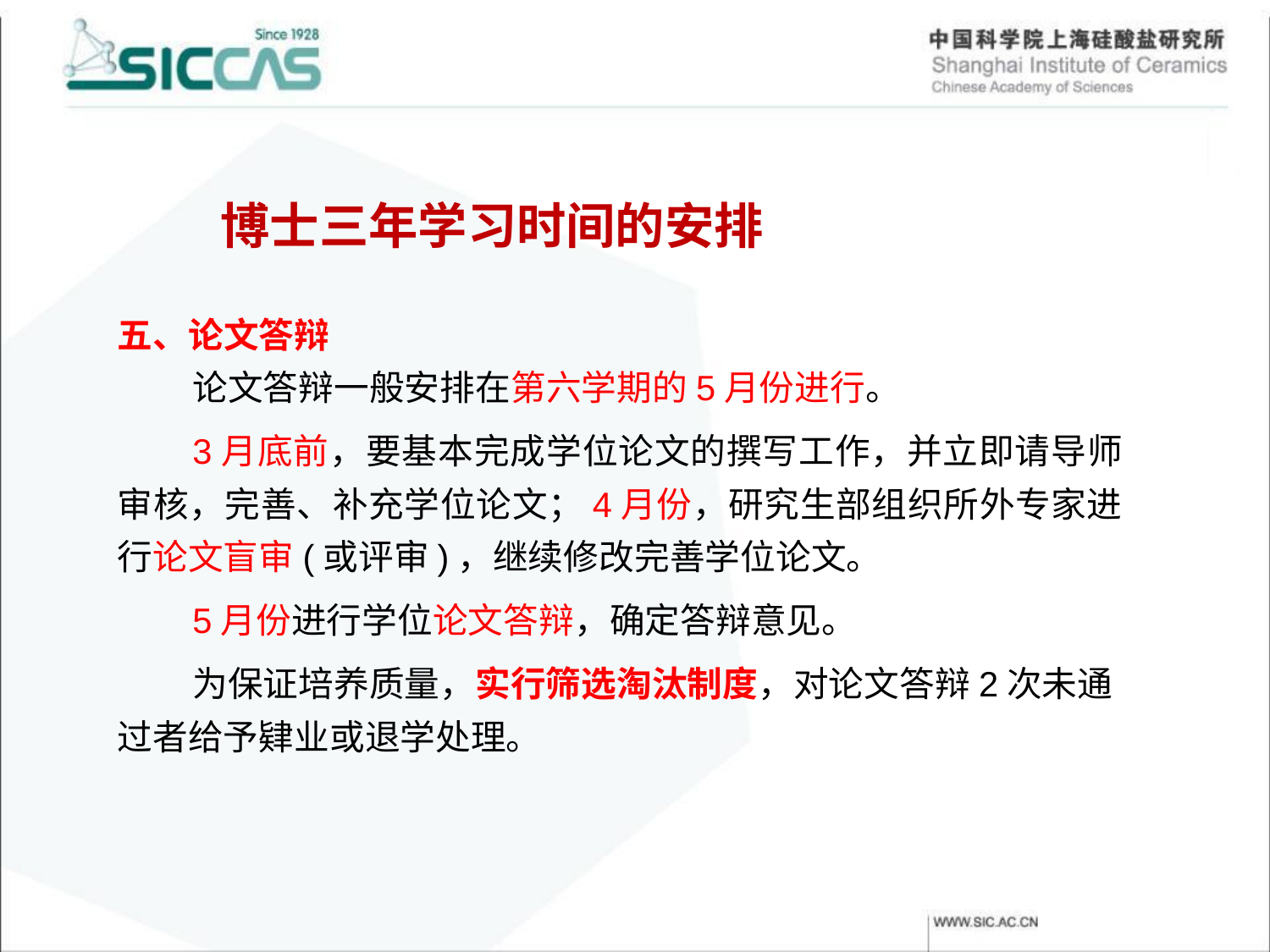

博士三年学习时间的安排
五、论文答辩
论文答辩一般安排在第六学期的5月份进行。
3月底前，要基本完成学位论文的撰写工作，并立即请导师审核，完善、补充学位论文；4月份，研究生部组织所外专家进行论文盲审(或评审)，继续修改完善学位论文。
5月份进行学位论文答辩，确定答辩意见。
为保证培养质量，实行筛选淘汰制度，对论文答辩2次未通过者给予肄业或退学处理。